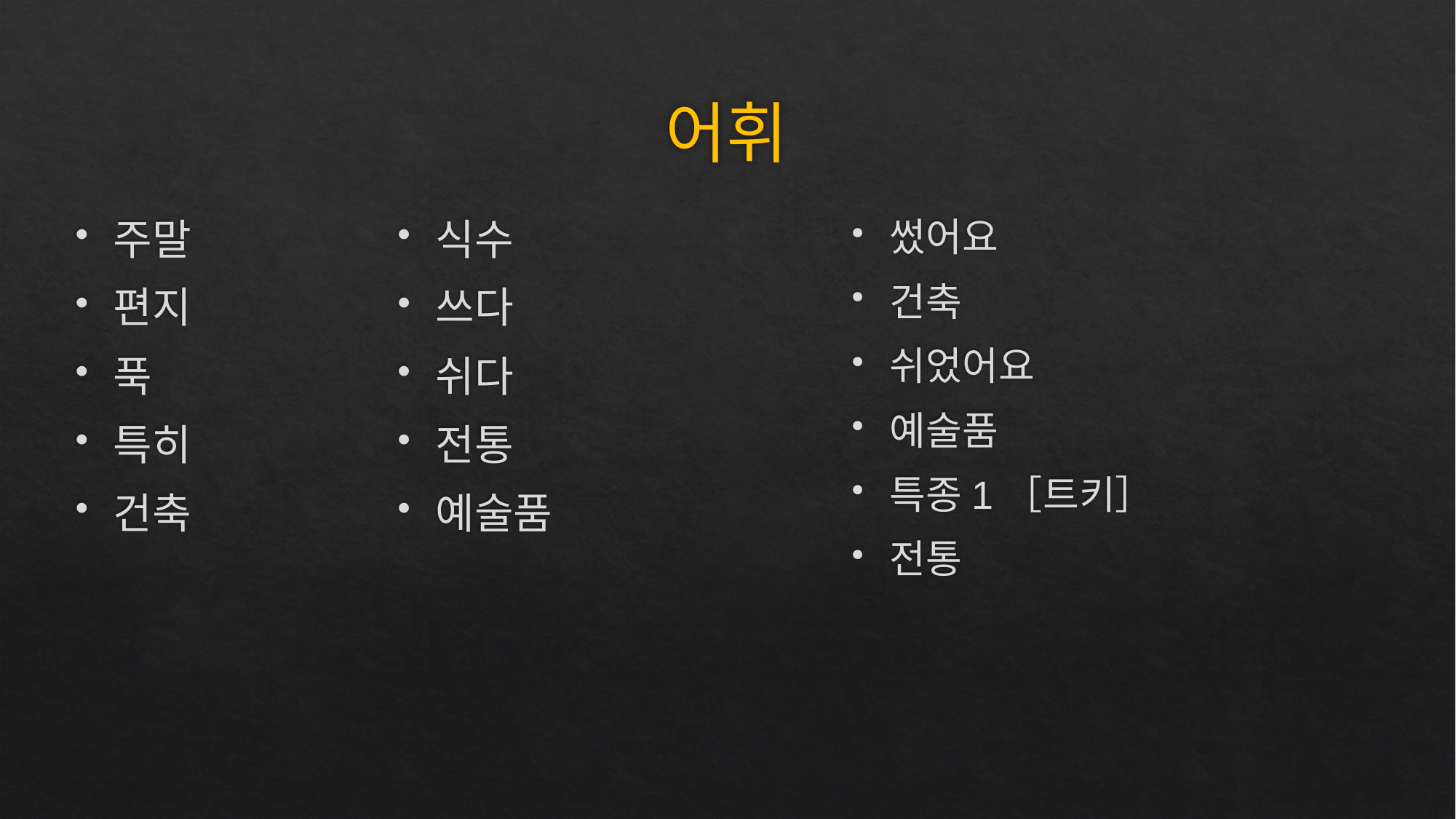

# 어휘
주말
편지
푹
특히
건축
식수
쓰다
쉬다
전통
예술품
썼어요
건축
쉬었어요
예술품
특종1［트키］
전통